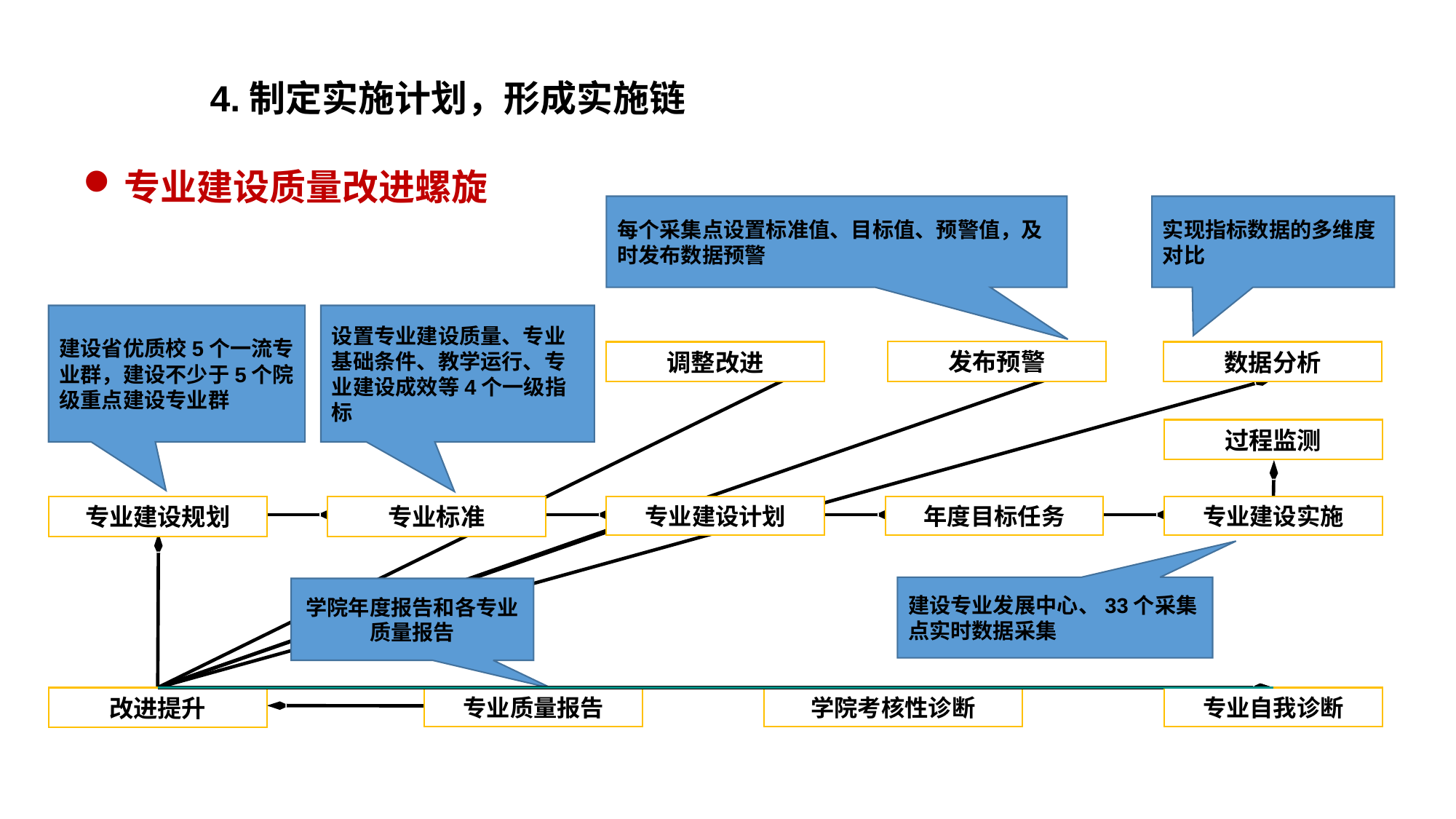

4.制定实施计划，形成实施链
专业建设质量改进螺旋
每个采集点设置标准值、目标值、预警值，及时发布数据预警
实现指标数据的多维度对比
建设省优质校5个一流专业群，建设不少于5个院级重点建设专业群
设置专业建设质量、专业基础条件、教学运行、专业建设成效等4个一级指标
发布预警
调整改进
数据分析
过程监测

专业建设规划
专业标准
专业建设计划
年度目标任务
专业建设实施
建设专业发展中心、33个采集点实时数据采集
学院年度报告和各专业质量报告
改进提升
专业质量报告
学院考核性诊断
专业自我诊断